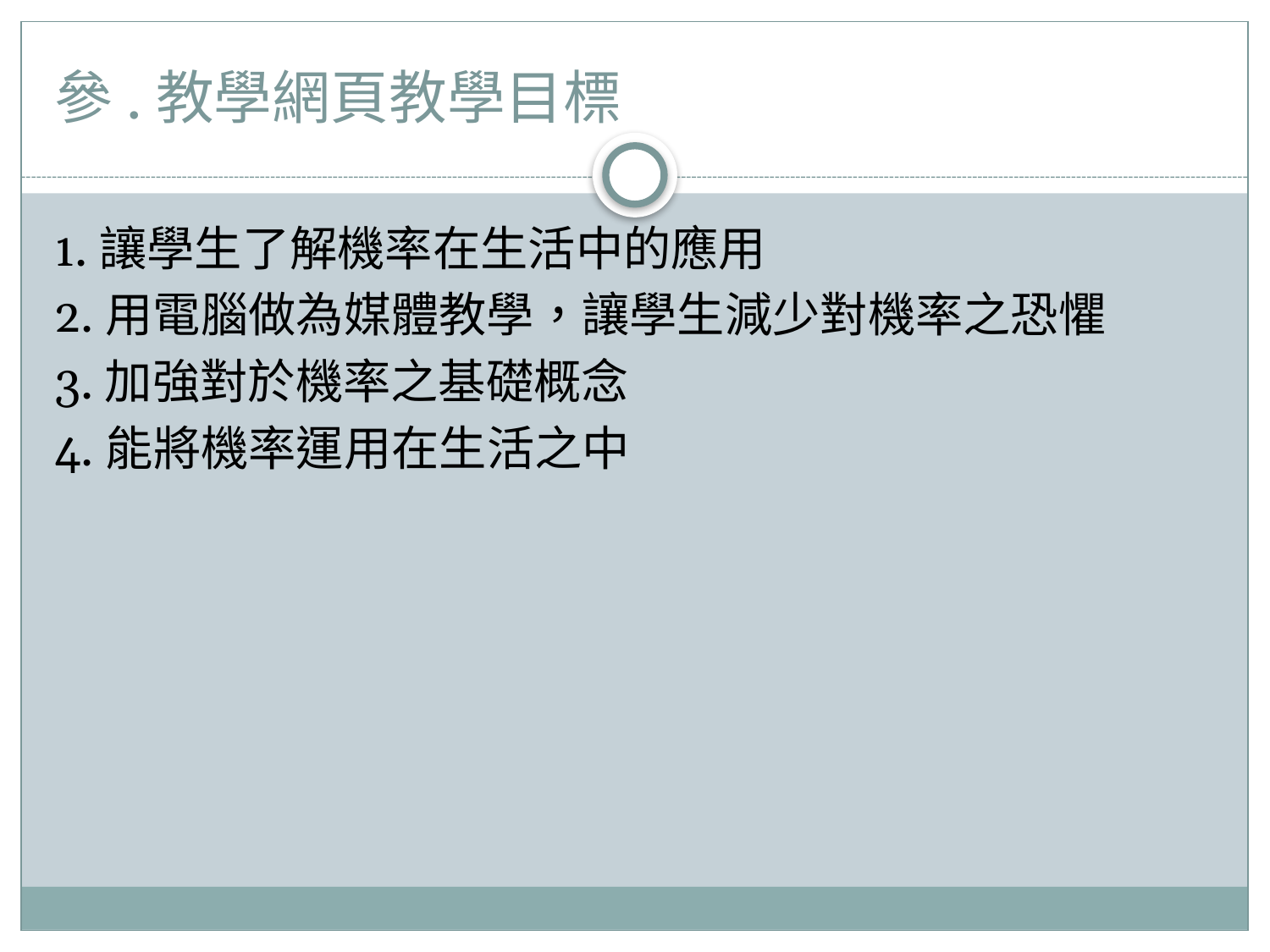

# 參.教學網頁教學目標
1.讓學生了解機率在生活中的應用
2.用電腦做為媒體教學，讓學生減少對機率之恐懼
3.加強對於機率之基礎概念
4.能將機率運用在生活之中